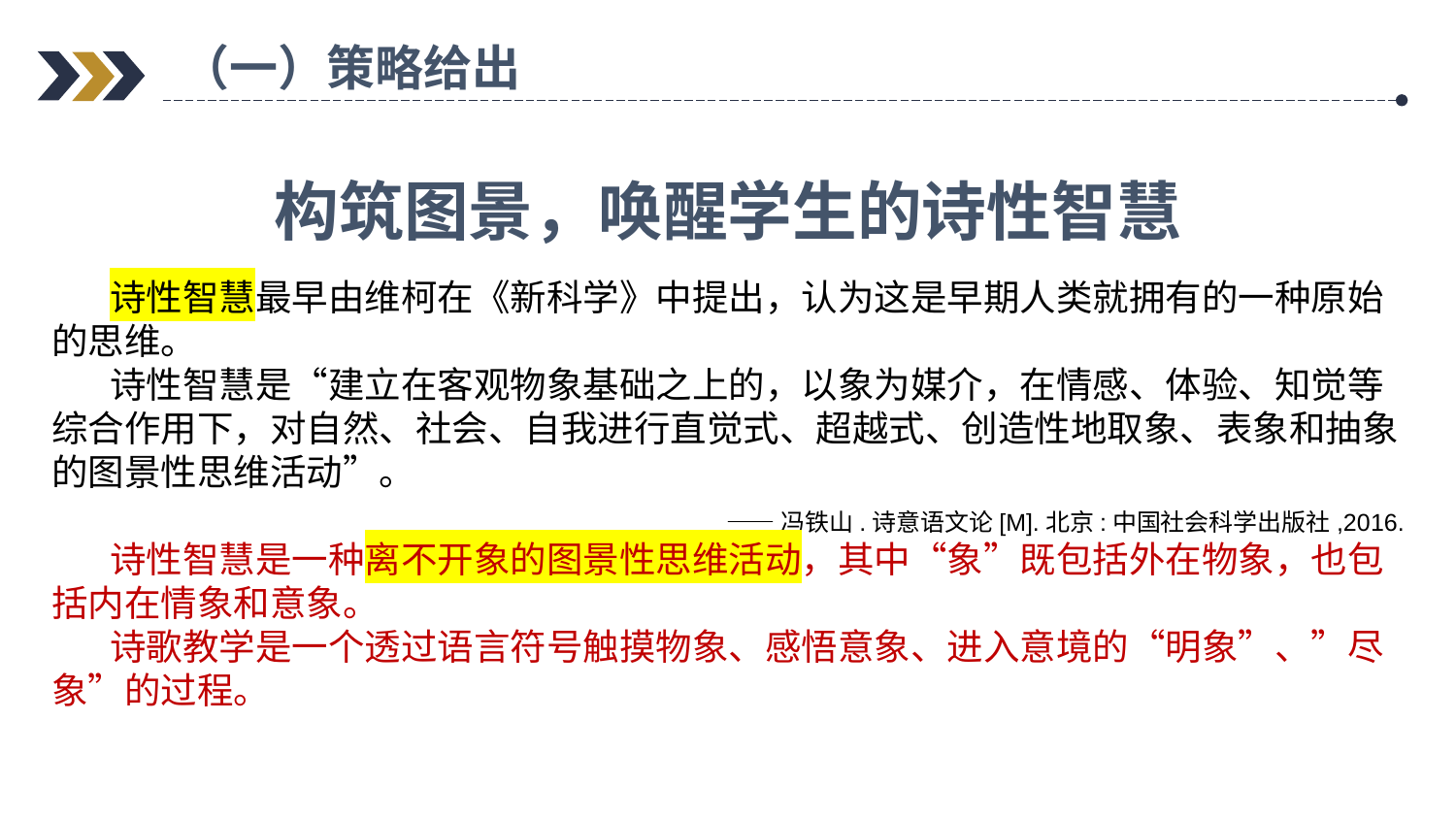

（一）策略给出

构筑图景，唤醒学生的诗性智慧
      诗性智慧最早由维柯在《新科学》中提出，认为这是早期人类就拥有的一种原始的思维。
      诗性智慧是“建立在客观物象基础之上的，以象为媒介，在情感、体验、知觉等综合作用下，对自然、社会、自我进行直觉式、超越式、创造性地取象、表象和抽象的图景性思维活动”。
——冯铁山.诗意语文论[M].北京:中国社会科学出版社,2016.
      诗性智慧是一种离不开象的图景性思维活动，其中“象”既包括外在物象，也包括内在情象和意象。
      诗歌教学是一个透过语言符号触摸物象、感悟意象、进入意境的“明象”、”尽象”的过程。